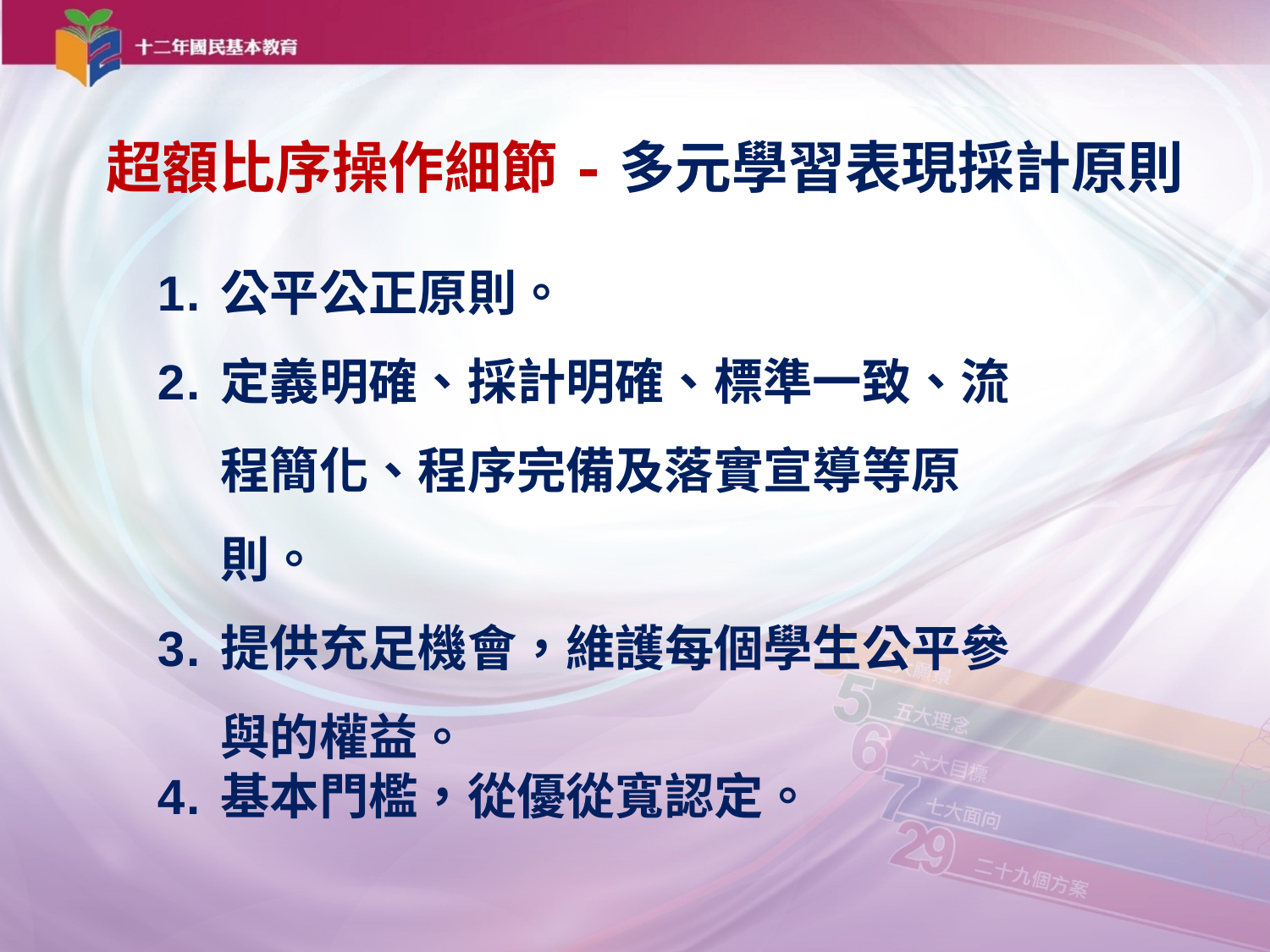

超額比序操作細節-多元學習表現採計原則
公平公正原則。
定義明確、採計明確、標準一致、流程簡化、程序完備及落實宣導等原則。
提供充足機會，維護每個學生公平參與的權益。
基本門檻，從優從寬認定。